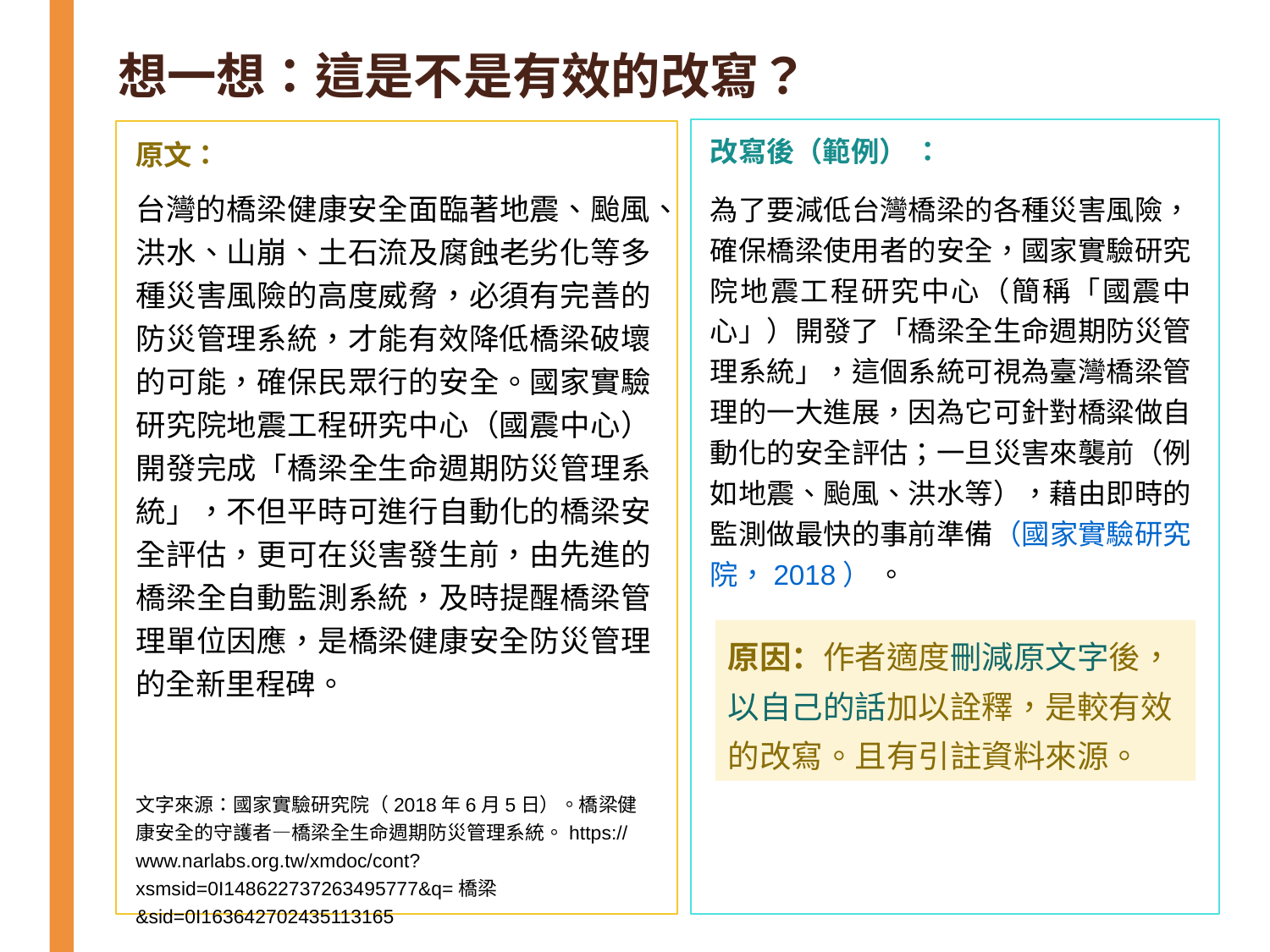

# 想一想：這是不是有效的改寫？

原文：
台灣的橋梁健康安全面臨著地震、颱風、洪水、山崩、土石流及腐蝕老劣化等多種災害風險的高度威脅，必須有完善的防災管理系統，才能有效降低橋梁破壞的可能，確保民眾行的安全。國家實驗研究院地震工程研究中心（國震中心）開發完成「橋梁全生命週期防災管理系統」，不但平時可進行自動化的橋梁安全評估，更可在災害發生前，由先進的橋梁全自動監測系統，及時提醒橋梁管理單位因應，是橋梁健康安全防災管理的全新里程碑。

文字來源：國家實驗研究院（2018年6月5日）。橋梁健康安全的守護者—橋梁全生命週期防災管理系統。https://www.narlabs.org.tw/xmdoc/cont?xsmsid=0I148622737263495777&q=橋梁&sid=0I163642702435113165
改寫後（範例） ：
為了要減低台灣橋梁的各種災害風險，確保橋梁使用者的安全，國家實驗研究院地震工程研究中心（簡稱「國震中心」）開發了「橋梁全生命週期防災管理系統」，這個系統可視為臺灣橋梁管理的一大進展，因為它可針對橋粱做自動化的安全評估；一旦災害來襲前（例如地震、颱風、洪水等），藉由即時的監測做最快的事前準備（國家實驗研究院，2018） 。
原因：作者適度刪減原文字後，以自己的話加以詮釋，是較有效的改寫。且有引註資料來源。
54